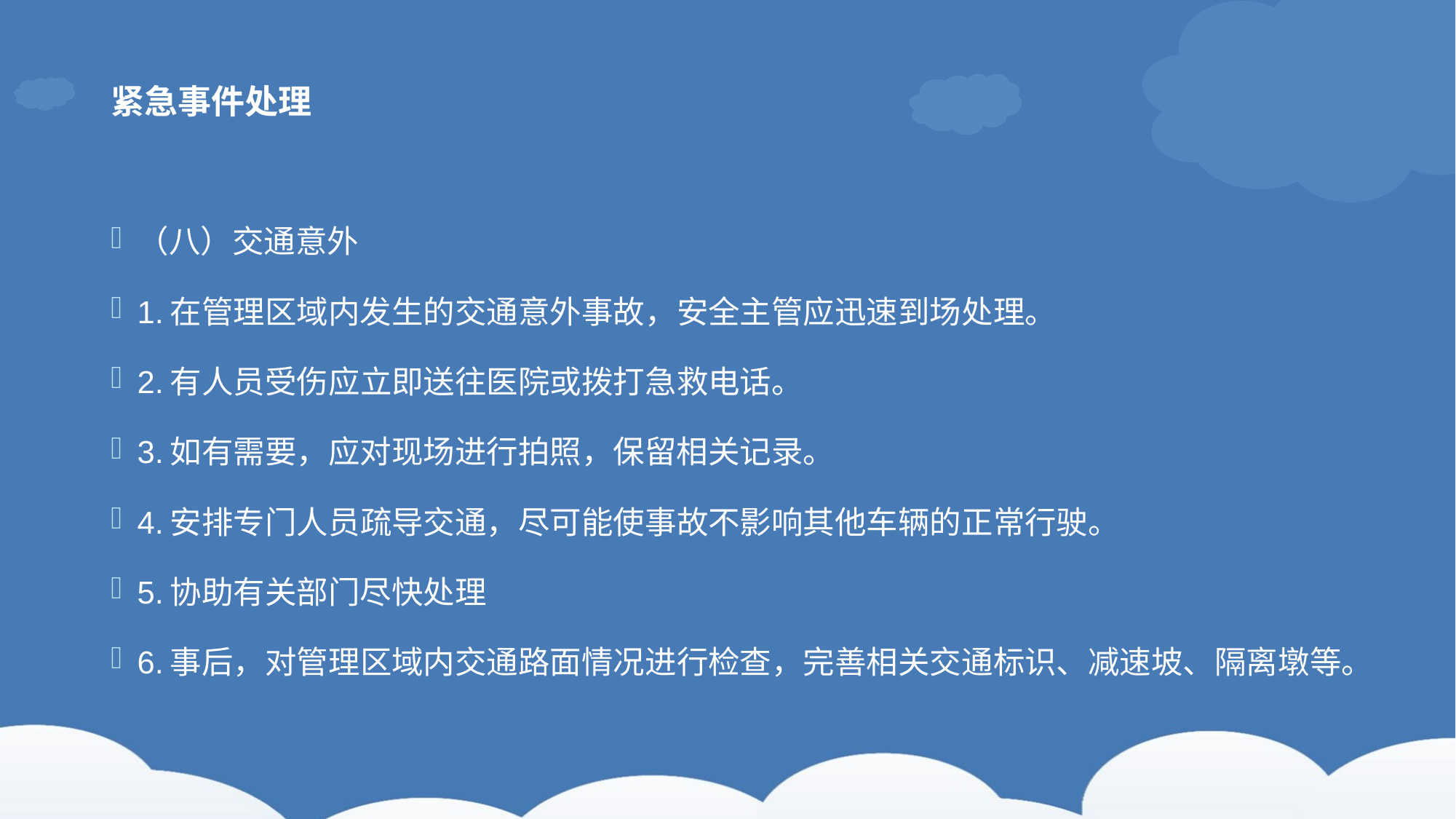

# 紧急事件处理
（八）交通意外
1.在管理区域内发生的交通意外事故，安全主管应迅速到场处理。
2.有人员受伤应立即送往医院或拨打急救电话。
3.如有需要，应对现场进行拍照，保留相关记录。
4.安排专门人员疏导交通，尽可能使事故不影响其他车辆的正常行驶。
5.协助有关部门尽快处理
6.事后，对管理区域内交通路面情况进行检查，完善相关交通标识、减速坡、隔离墩等。